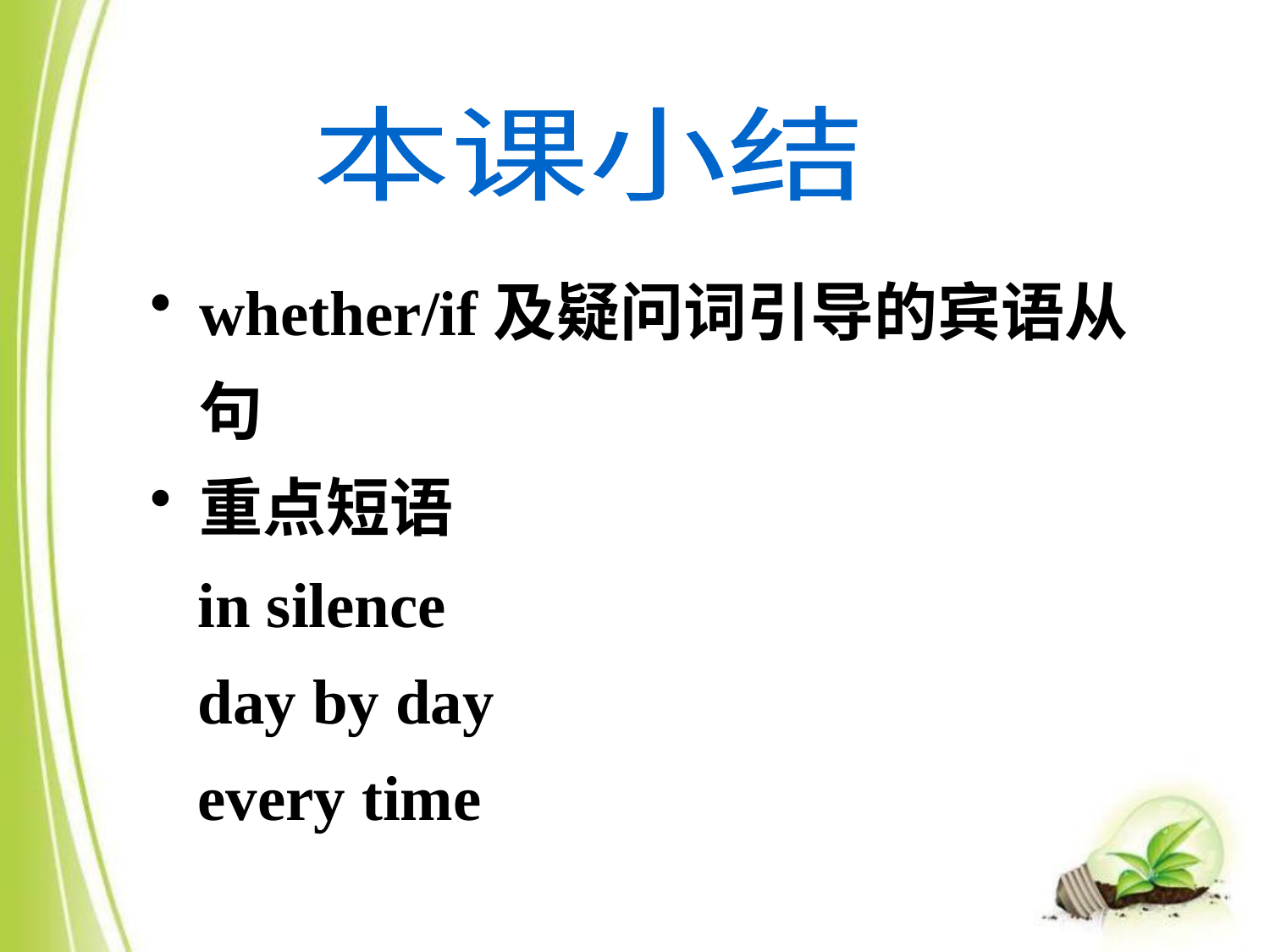

本课小结
whether/if及疑问词引导的宾语从句
重点短语
   in silence
   day by day
   every time